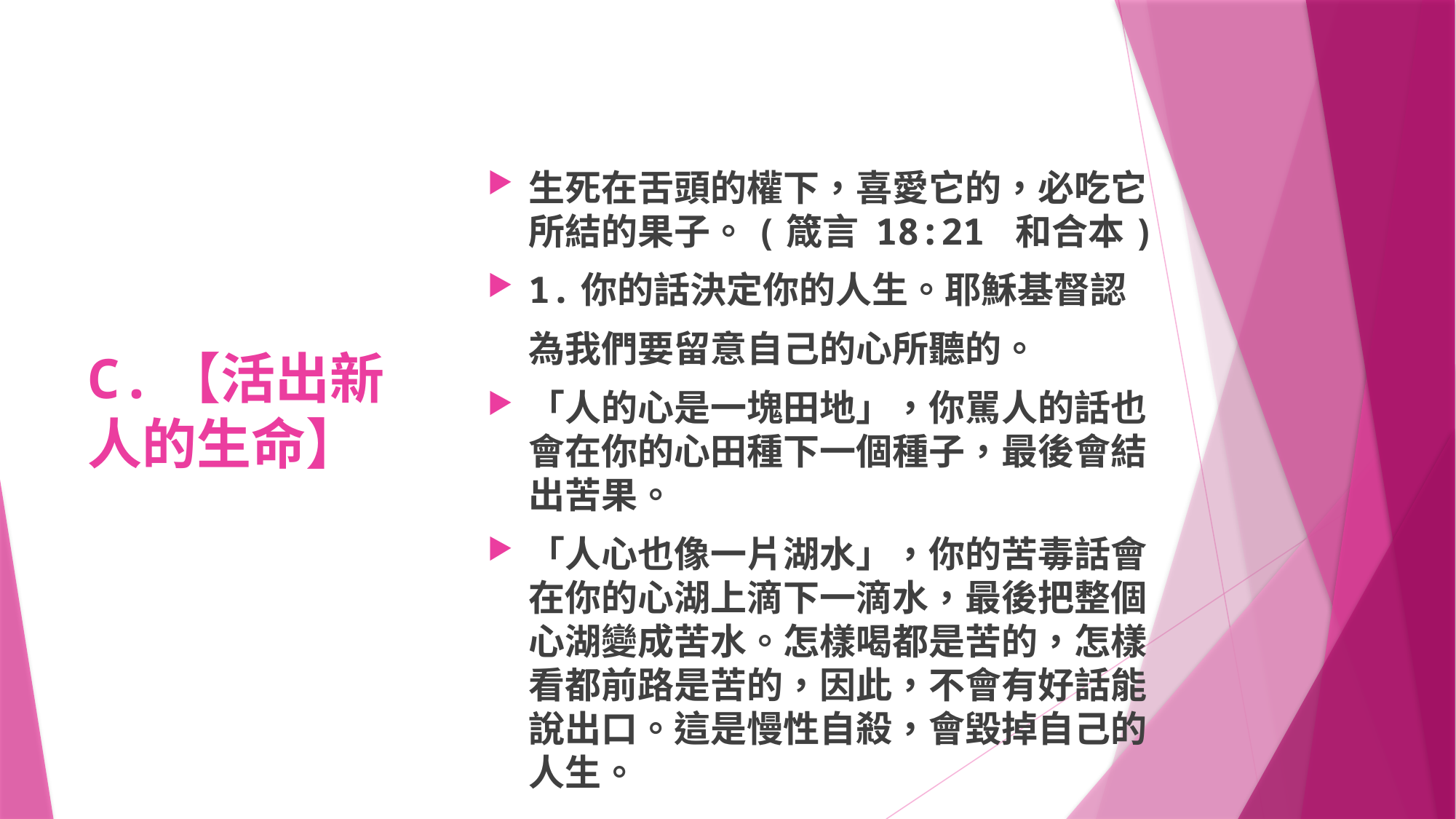

# C.【活出新人的生命】
生死在舌頭的權下，喜愛它的，必吃它所結的果子。(箴言 18:21 和合本)
1.你的話決定你的人生。耶穌基督認
    為我們要留意自己的心所聽的。
「人的心是一塊田地」，你駡人的話也會在你的心田種下一個種子，最後會結出苦果。
「人心也像一片湖水」，你的苦毒話會在你的心湖上滴下一滴水，最後把整個心湖變成苦水。怎樣喝都是苦的，怎樣看都前路是苦的，因此，不會有好話能說出口。這是慢性自殺，會毀掉自己的人生。